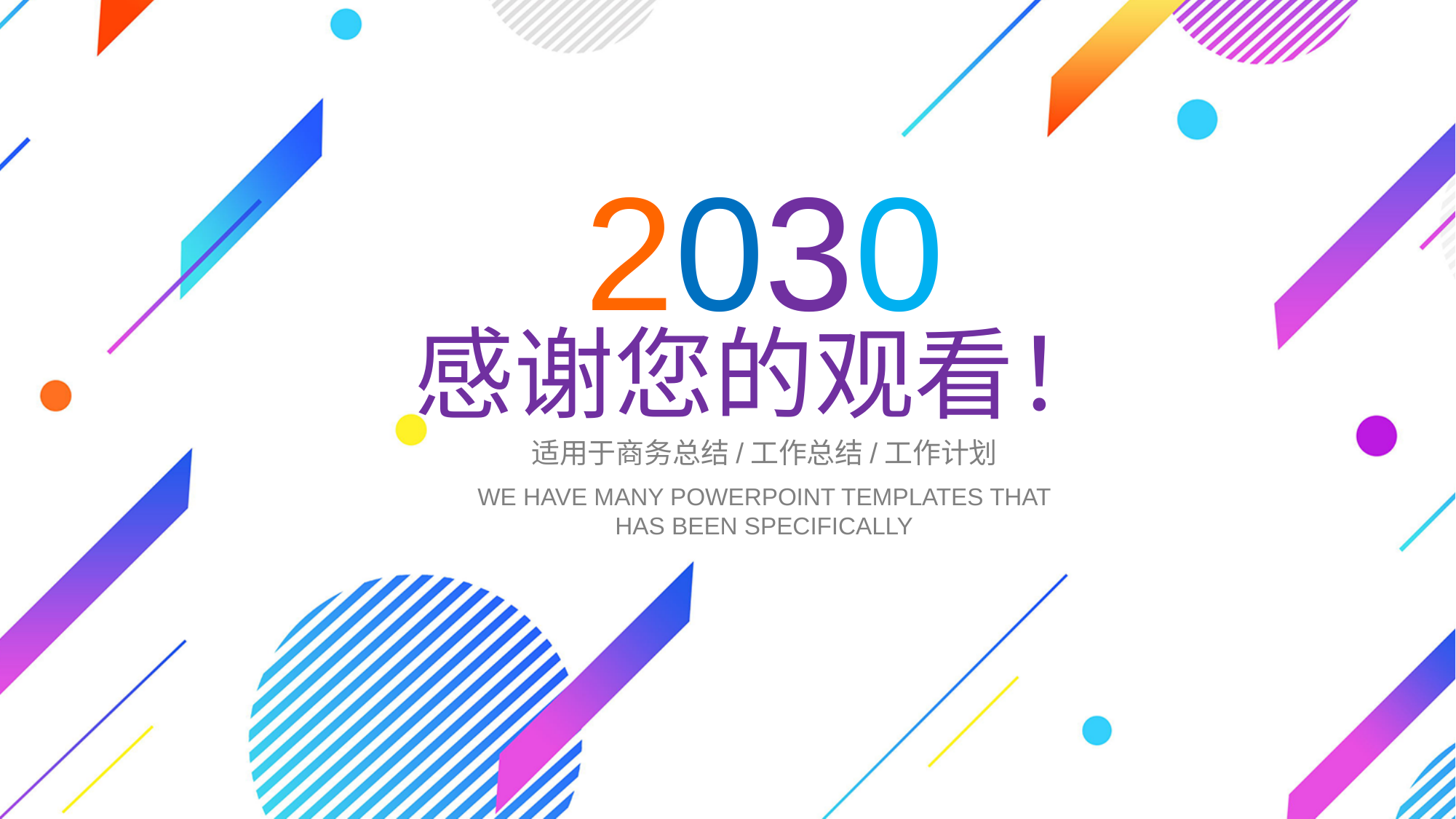

2030
感谢您的观看！
适用于商务总结/工作总结/工作计划
WE HAVE MANY POWERPOINT TEMPLATES THAT HAS BEEN SPECIFICALLY